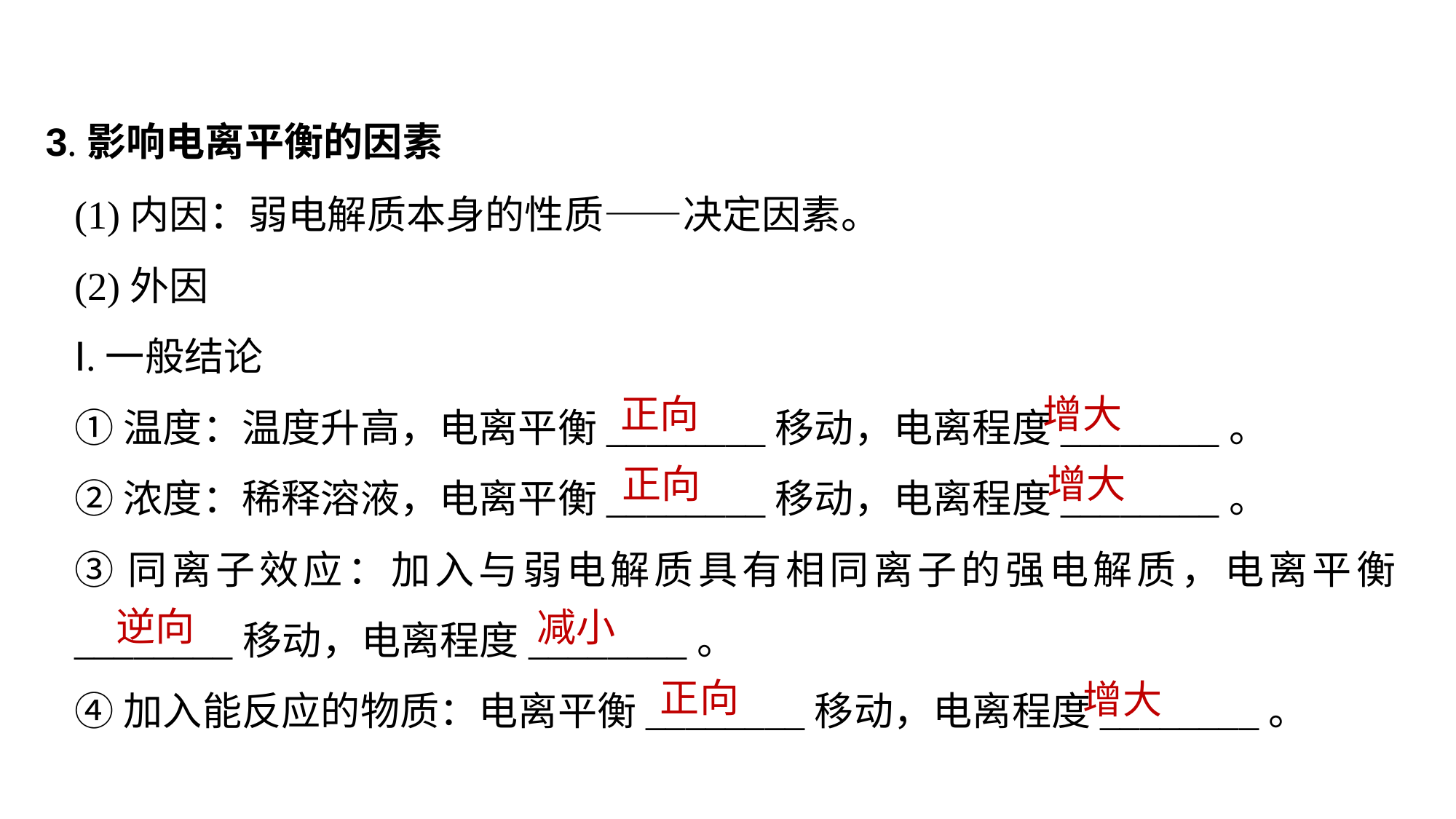

3.影响电离平衡的因素
(1)内因：弱电解质本身的性质——决定因素。
(2)外因
Ⅰ.一般结论
①温度：温度升高，电离平衡________移动，电离程度________。
②浓度：稀释溶液，电离平衡________移动，电离程度________。
③同离子效应：加入与弱电解质具有相同离子的强电解质，电离平衡________移动，电离程度________。
④加入能反应的物质：电离平衡________移动，电离程度________。
正向
增大
正向
增大
逆向
减小
正向
增大